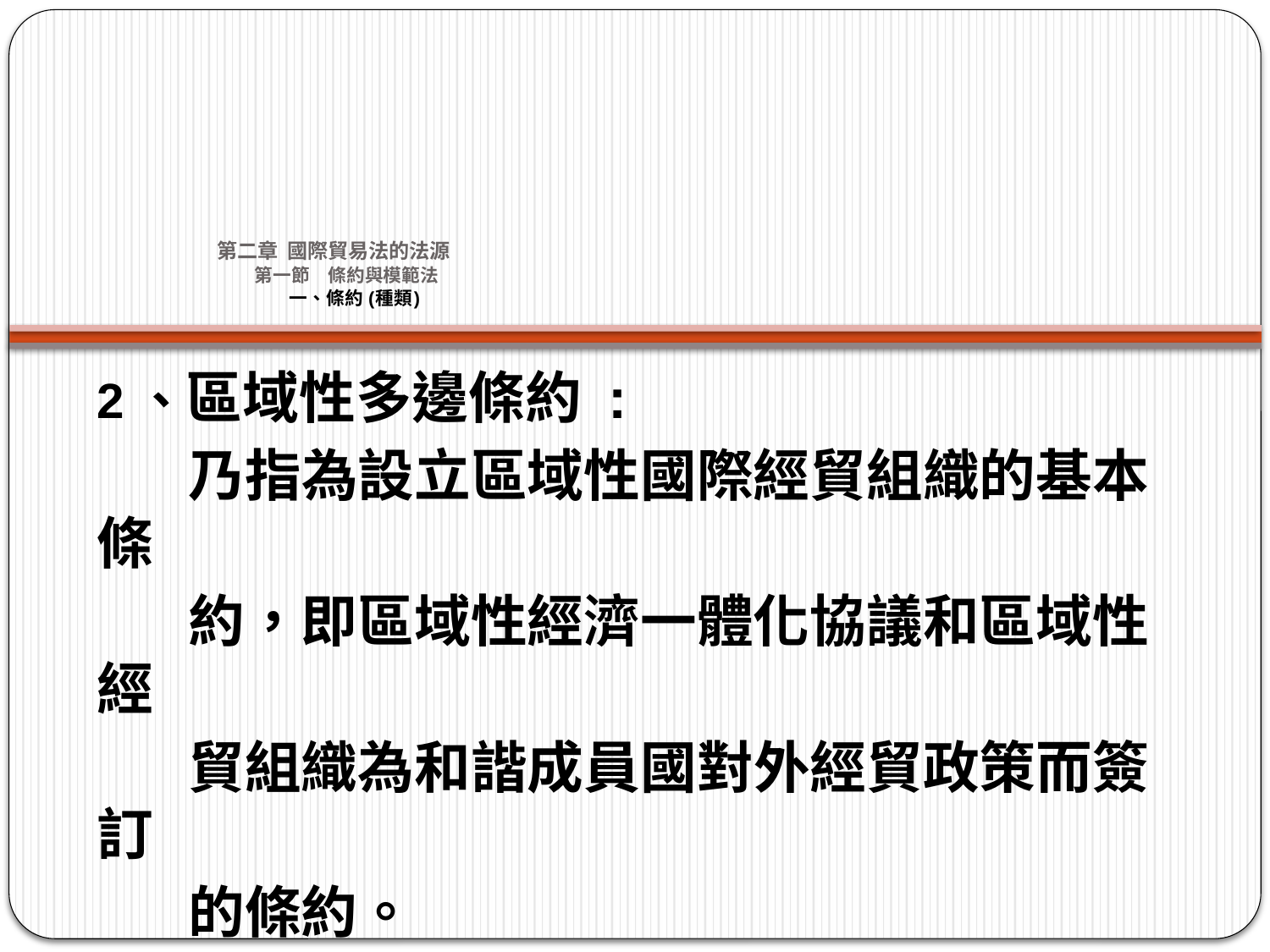

# 第二章  國際貿易法的法源 第一節　條約與模範法 一、條約 (種類)
2、區域性多邊條約 :
      乃指為設立區域性國際經貿組織的基本條
      約，即區域性經濟一體化協議和區域性經
      貿組織為和諧成員國對外經貿政策而簽訂
      的條約。
      例如:北美自由貿易協定，亞太自由貿易
                協定。